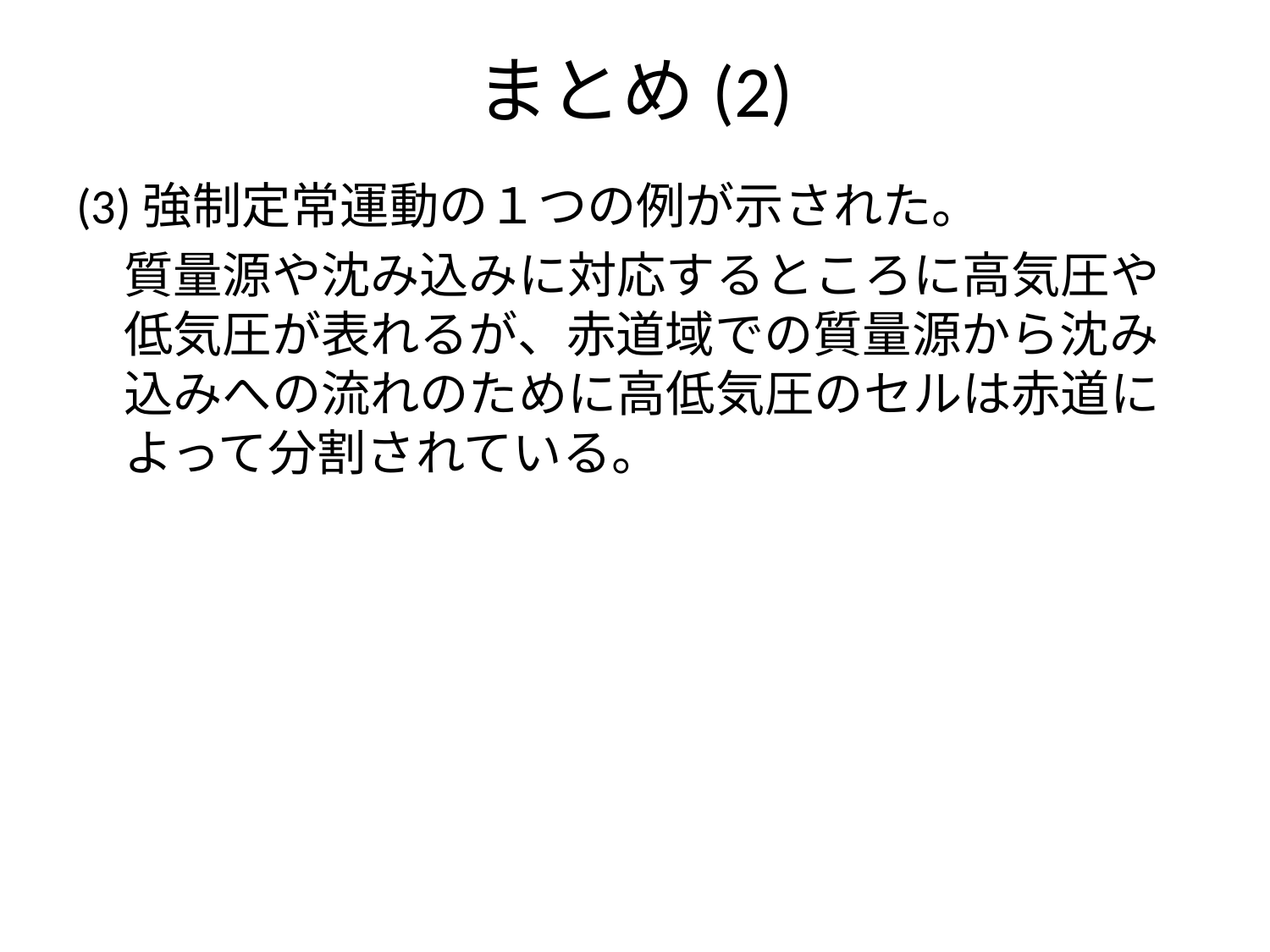

# まとめ(2)
(3)強制定常運動の１つの例が示された。
	質量源や沈み込みに対応するところに高気圧や低気圧が表れるが、赤道域での質量源から沈み込みへの流れのために高低気圧のセルは赤道によって分割されている。